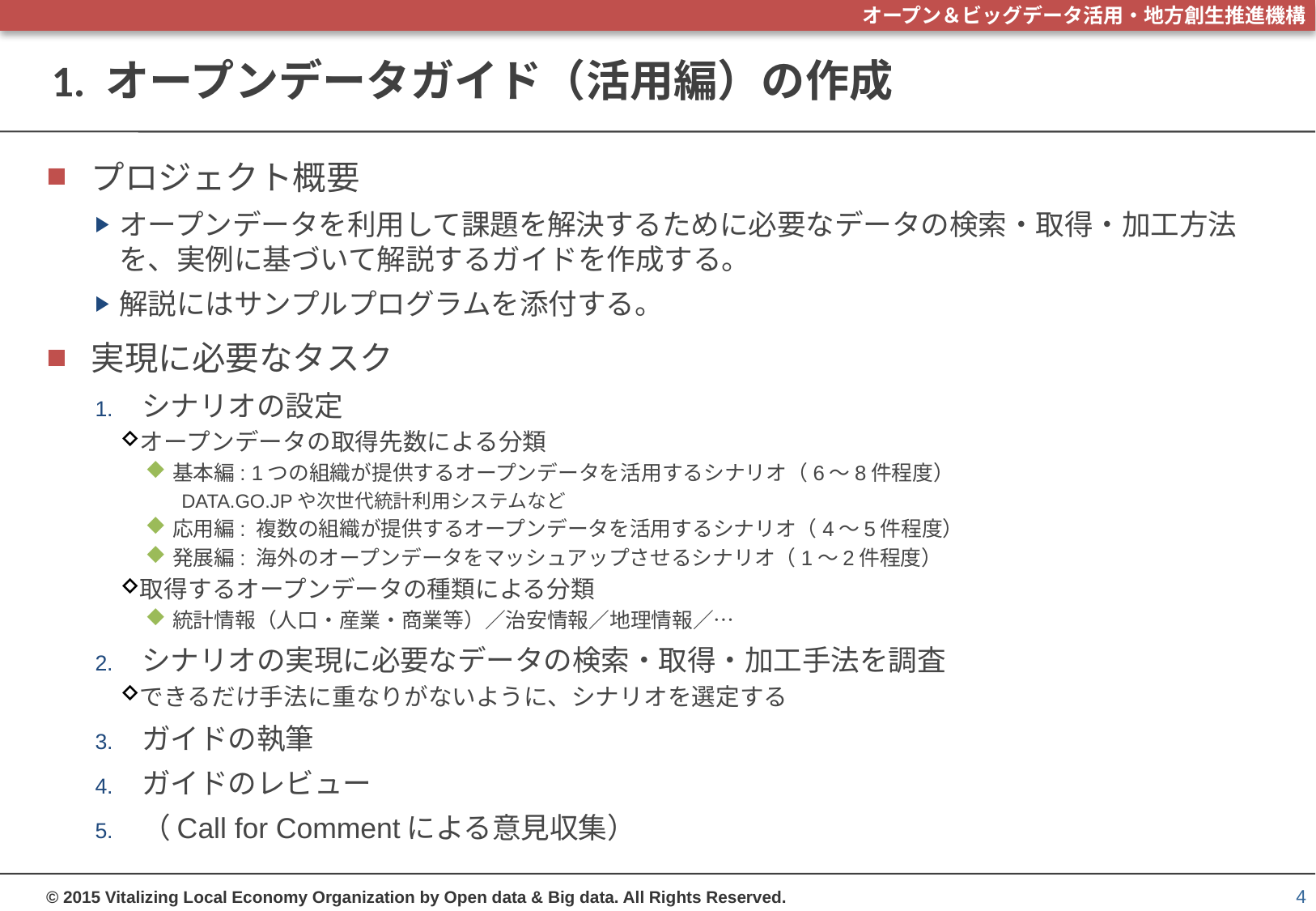

# 1. オープンデータガイド（活用編）の作成
プロジェクト概要
オープンデータを利用して課題を解決するために必要なデータの検索・取得・加工方法を、実例に基づいて解説するガイドを作成する。
解説にはサンプルプログラムを添付する。
実現に必要なタスク
シナリオの設定
オープンデータの取得先数による分類
基本編: 1つの組織が提供するオープンデータを活用するシナリオ（6～8件程度）
DATA.GO.JPや次世代統計利用システムなど
応用編: 複数の組織が提供するオープンデータを活用するシナリオ（4～5件程度）
発展編: 海外のオープンデータをマッシュアップさせるシナリオ（1～2件程度）
取得するオープンデータの種類による分類
統計情報（人口・産業・商業等）／治安情報／地理情報／…
シナリオの実現に必要なデータの検索・取得・加工手法を調査
できるだけ手法に重なりがないように、シナリオを選定する
ガイドの執筆
ガイドのレビュー
（Call for Commentによる意見収集）
4